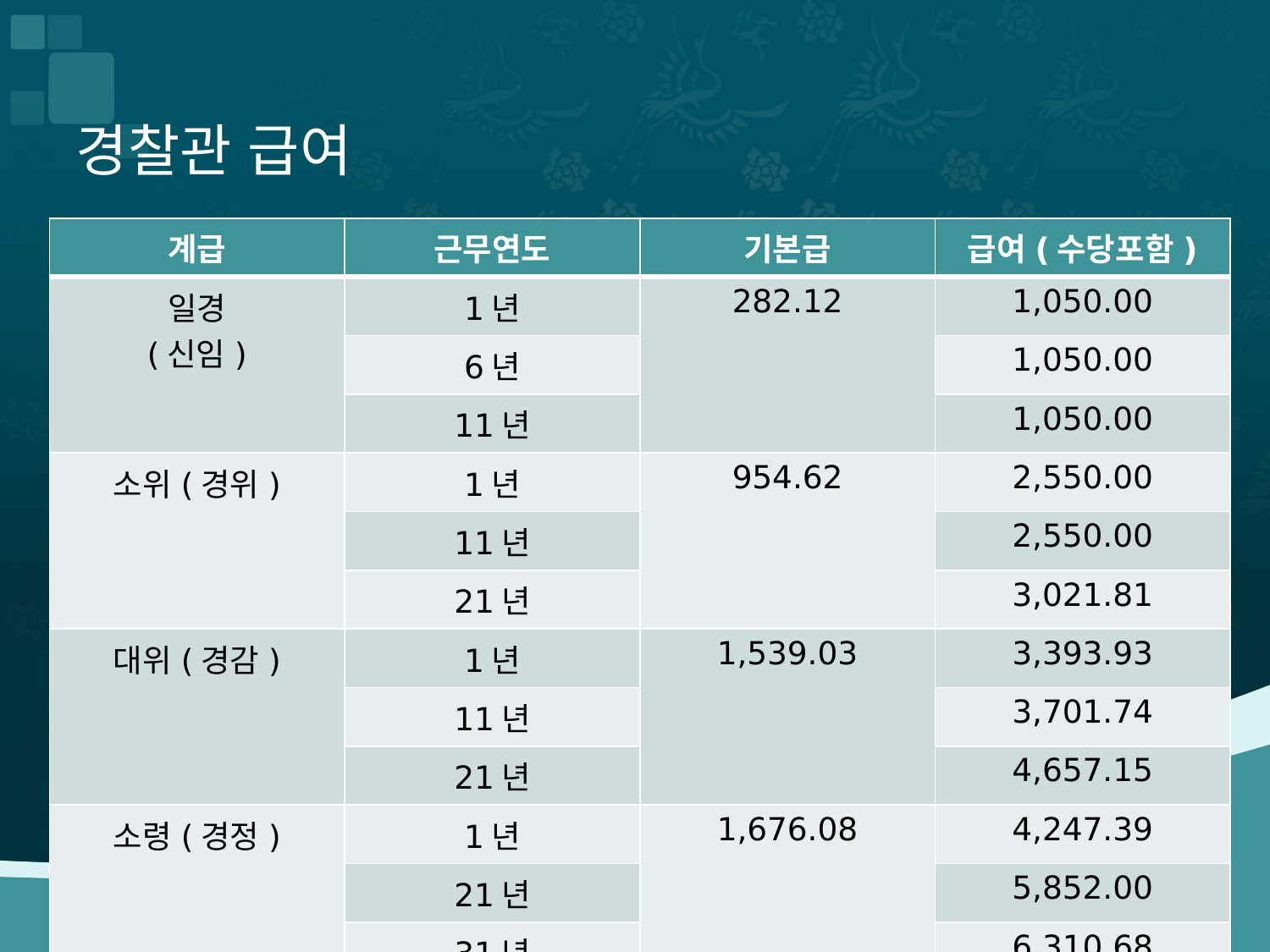

#
경찰관 급여

| 계급 | 근무연도 | 기본급 | 급여(수당포함) |
| --- | --- | --- | --- |
| 일경 (신임) | 1년 | 282.12 | 1,050.00 |
|  | 6년 |  | 1,050.00 |
|  | 11년 |  | 1,050.00 |
| 소위(경위) | 1년 | 954.62 | 2,550.00 |
|  | 11년 |  | 2,550.00 |
|  | 21년 |  | 3,021.81 |
| 대위(경감) | 1년 | 1,539.03 | 3,393.93 |
|  | 11년 |  | 3,701.74 |
|  | 21년 |  | 4,657.15 |
| 소령(경정) | 1년 | 1,676.08 | 4,247.39 |
|  | 21년 |  | 5,852.00 |
|  | 31년 |  | 6,310.68 |